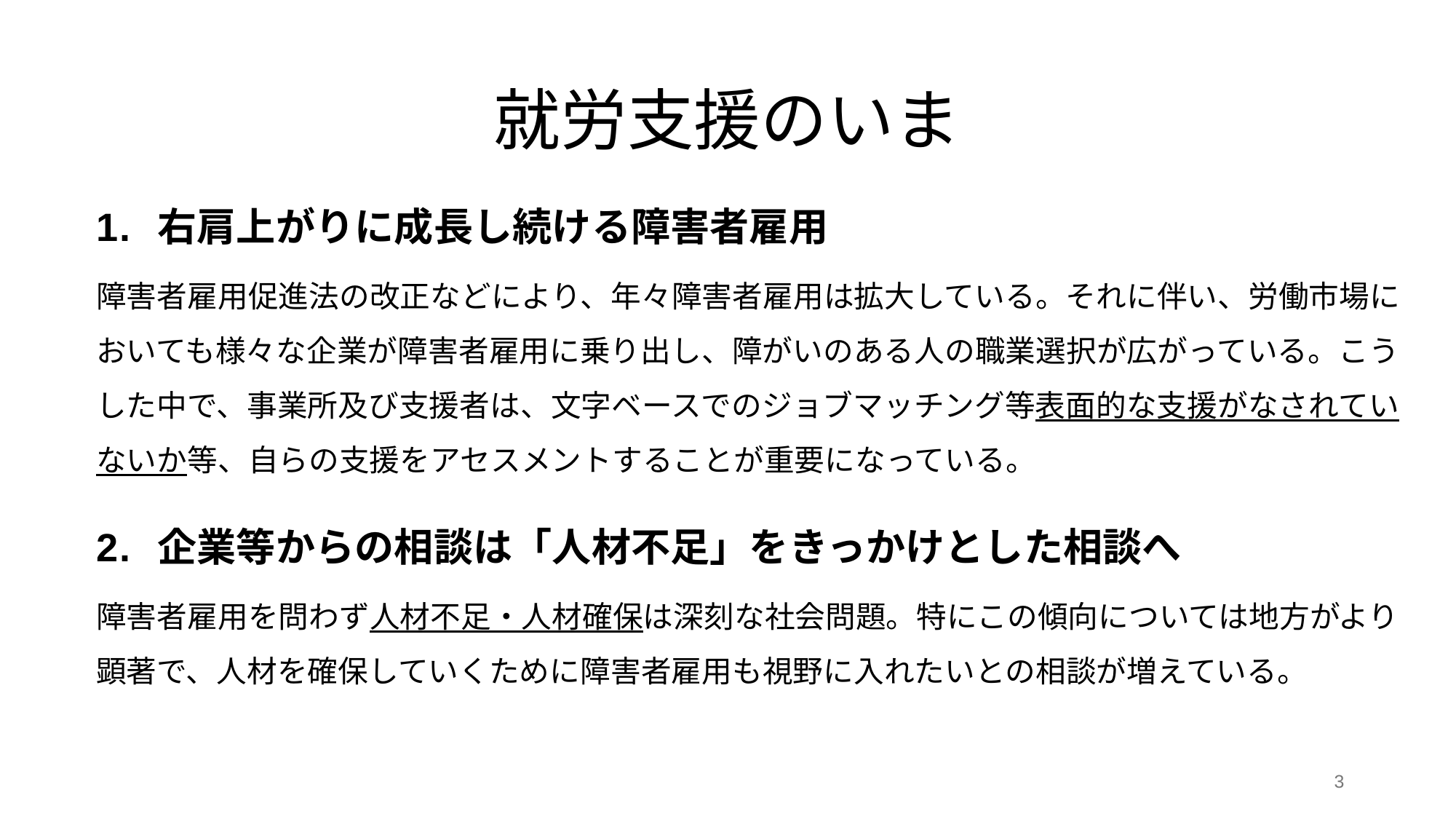

# 就労支援のいま
右肩上がりに成長し続ける障害者雇用
障害者雇用促進法の改正などにより、年々障害者雇用は拡大している。それに伴い、労働市場においても様々な企業が障害者雇用に乗り出し、障がいのある人の職業選択が広がっている。こうした中で、事業所及び支援者は、文字ベースでのジョブマッチング等表面的な支援がなされていないか等、自らの支援をアセスメントすることが重要になっている。

企業等からの相談は「人材不足」をきっかけとした相談へ
障害者雇用を問わず人材不足・人材確保は深刻な社会問題。特にこの傾向については地方がより顕著で、人材を確保していくために障害者雇用も視野に入れたいとの相談が増えている。
3